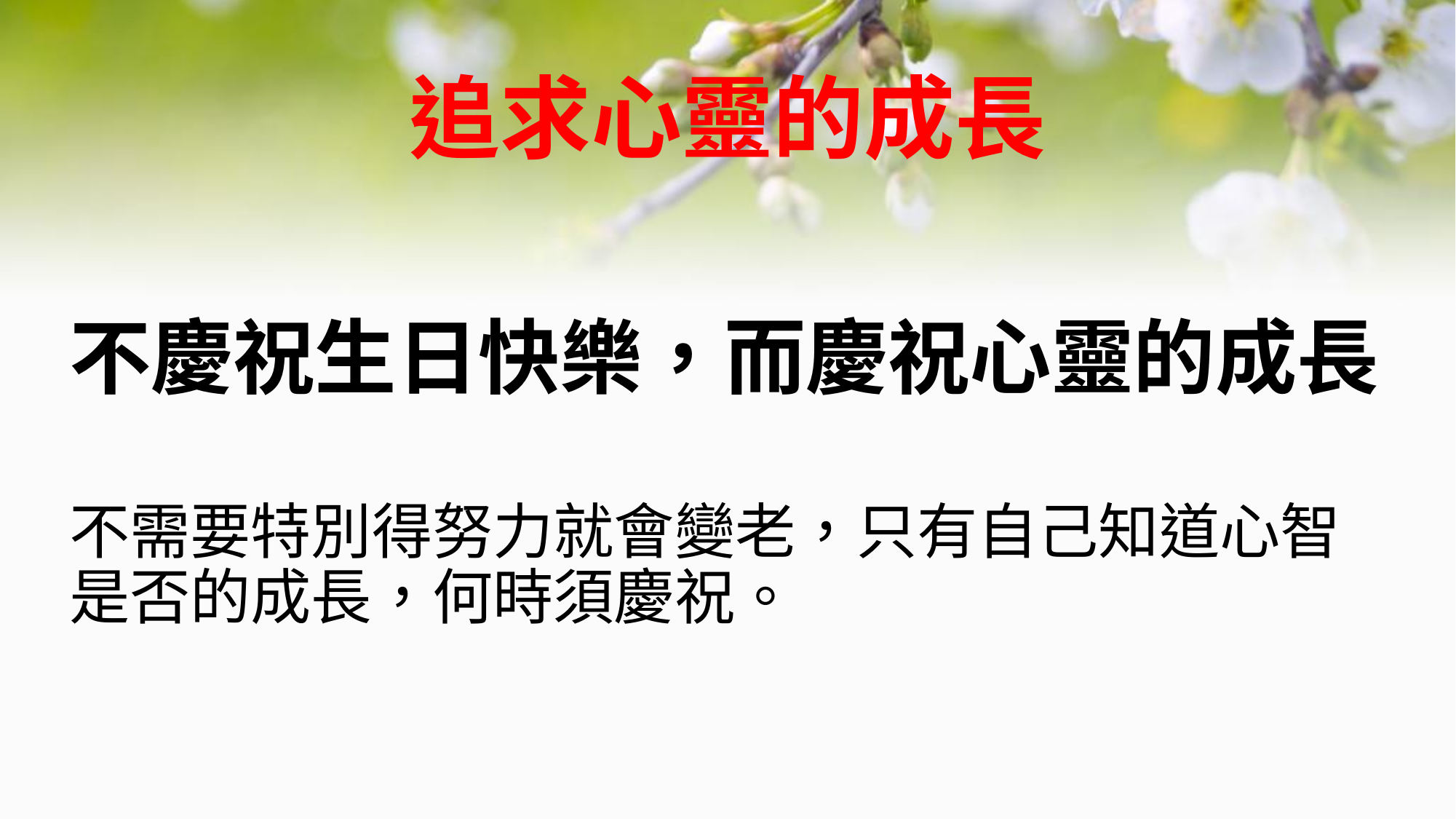

# 追求心靈的成長

不慶祝生日快樂，而慶祝心靈的成長

不需要特別得努力就會變老，只有自己知道心智是否的成長，何時須慶祝。